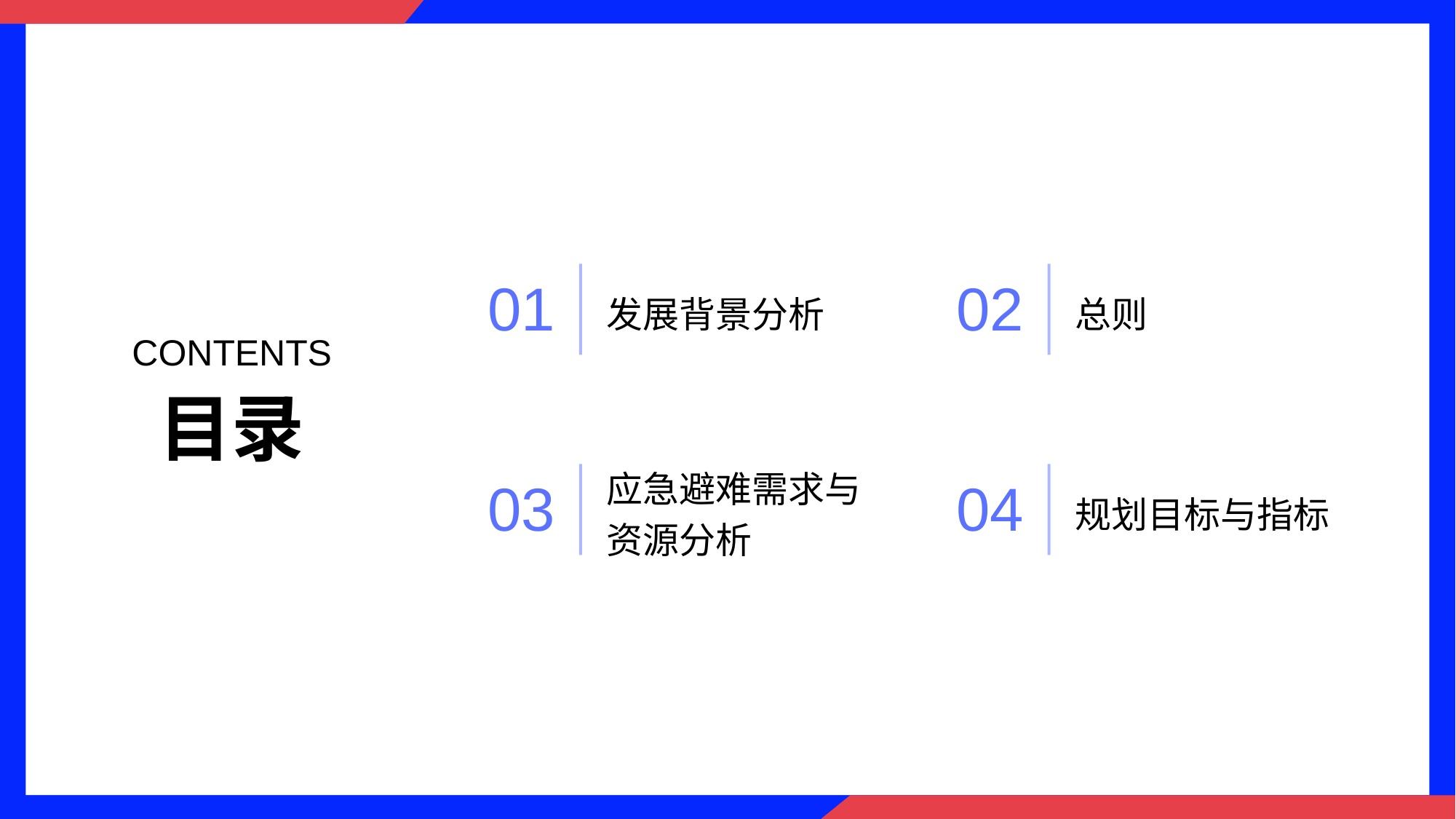

发展背景分析
总则

01
02
CONTENTS
目录
应急避难需求与资源分析
规划目标与指标

03
04